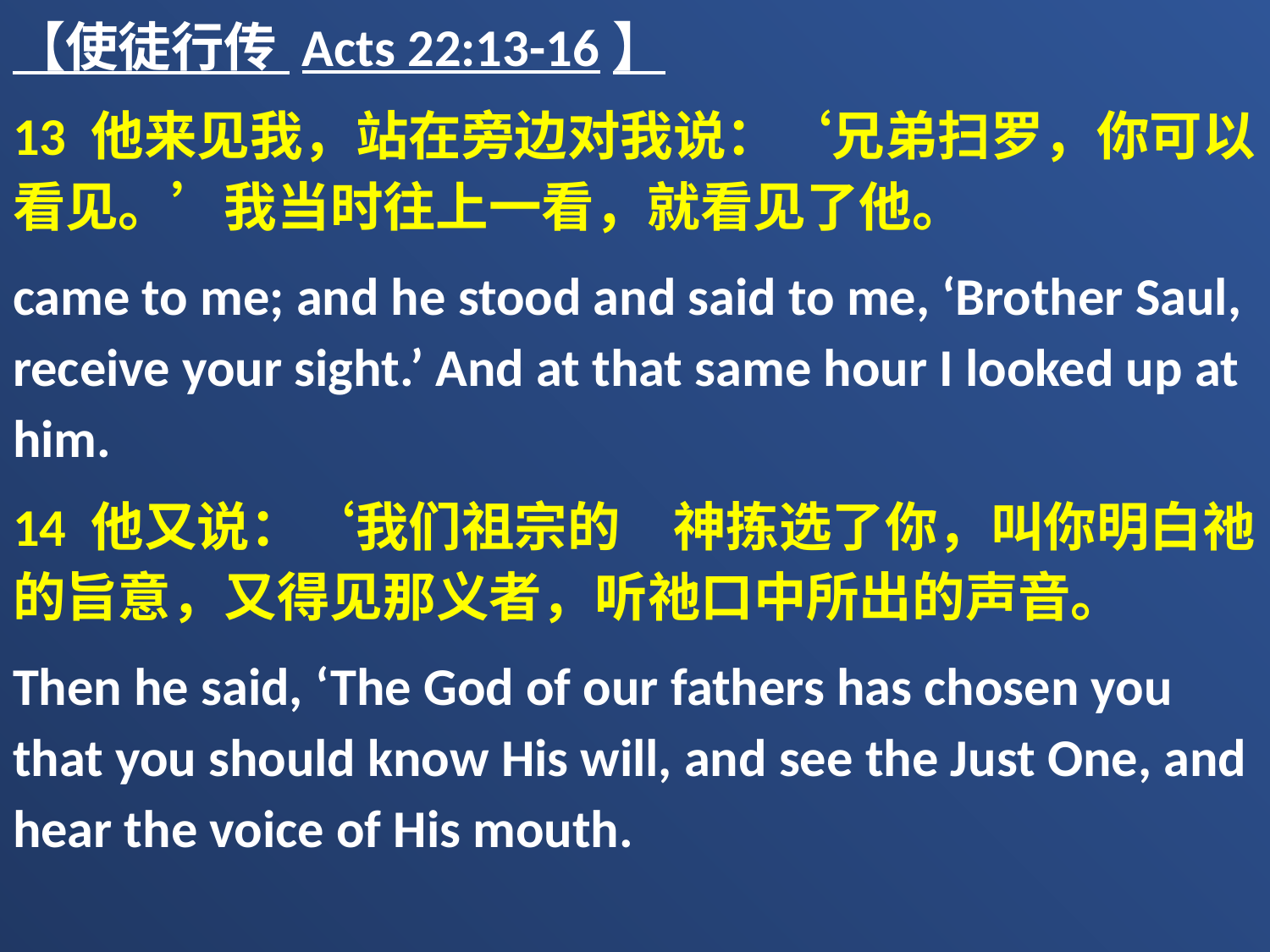

【使徒行传 Acts 22:13-16】
13 他来见我，站在旁边对我说：‘兄弟扫罗，你可以看见。’我当时往上一看，就看见了他。
came to me; and he stood and said to me, ‘Brother Saul, receive your sight.’ And at that same hour I looked up at him.
14 他又说：‘我们祖宗的　神拣选了你，叫你明白祂的旨意，又得见那义者，听祂口中所出的声音。
Then he said, ‘The God of our fathers has chosen you that you should know His will, and see the Just One, and hear the voice of His mouth.